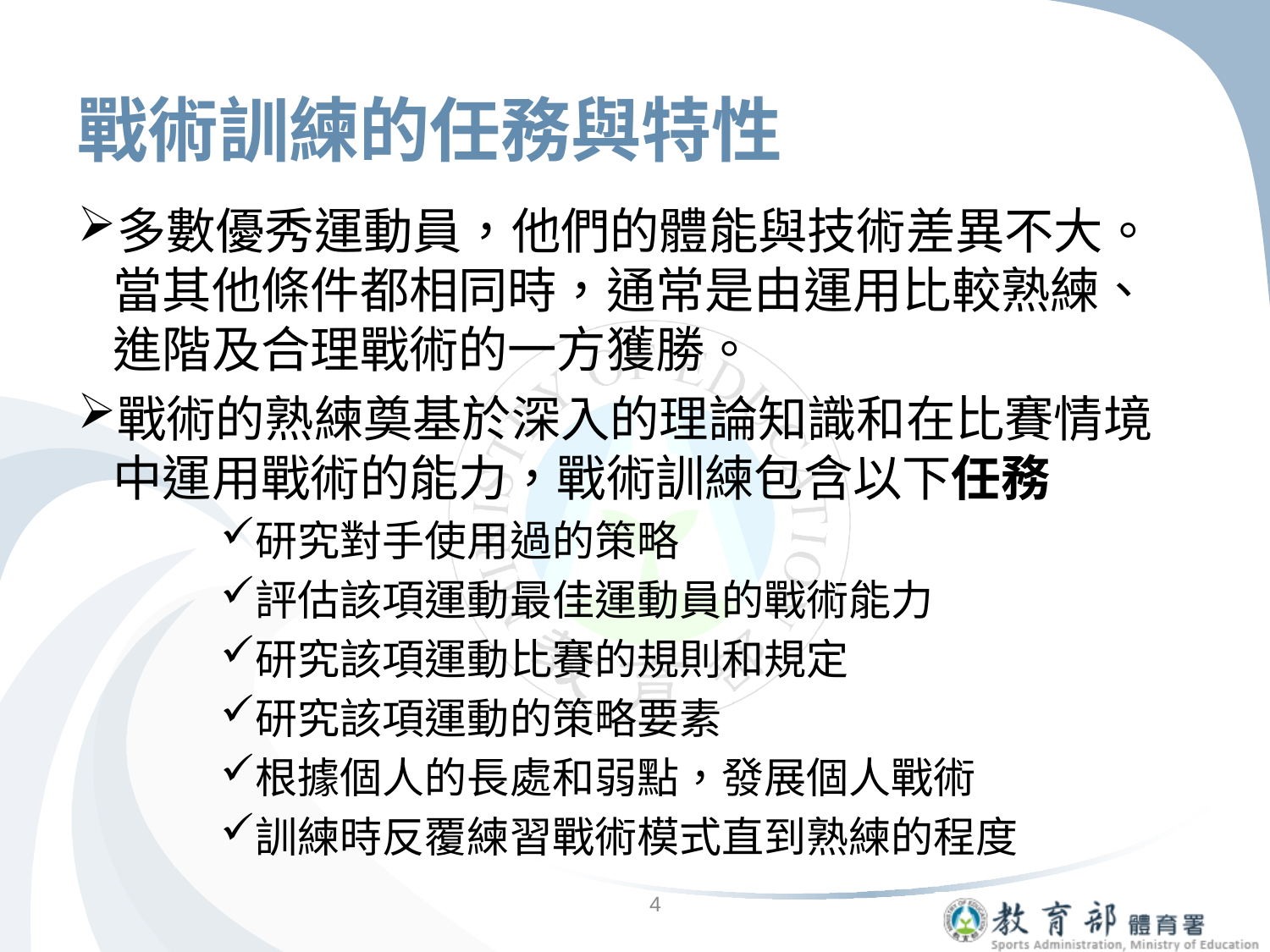

# 戰術訓練的任務與特性
多數優秀運動員，他們的體能與技術差異不大。當其他條件都相同時，通常是由運用比較熟練、進階及合理戰術的一方獲勝。
戰術的熟練奠基於深入的理論知識和在比賽情境中運用戰術的能力，戰術訓練包含以下任務
研究對手使用過的策略
評估該項運動最佳運動員的戰術能力
研究該項運動比賽的規則和規定
研究該項運動的策略要素
根據個人的長處和弱點，發展個人戰術
訓練時反覆練習戰術模式直到熟練的程度

4